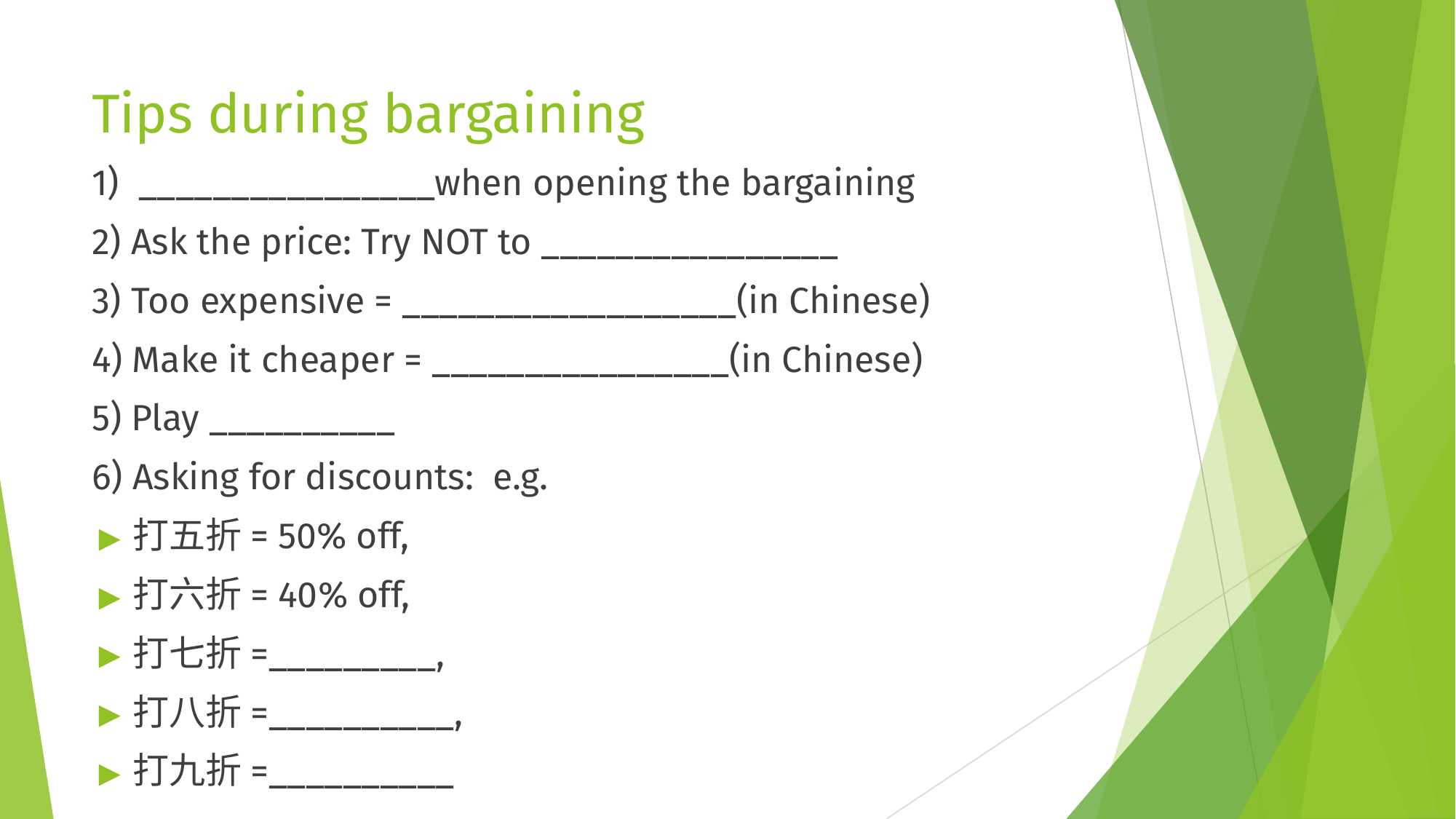

# Tips during bargaining
1)  ________________when opening the bargaining
2) Ask the price: Try NOT to ________________
3) Too expensive = __________________(in Chinese)
4) Make it cheaper = ________________(in Chinese)
5) Play __________
6) Asking for discounts:  e.g.
打五折= 50% off,
打六折= 40% off,
打七折=_________,
打八折=__________,
打九折=__________